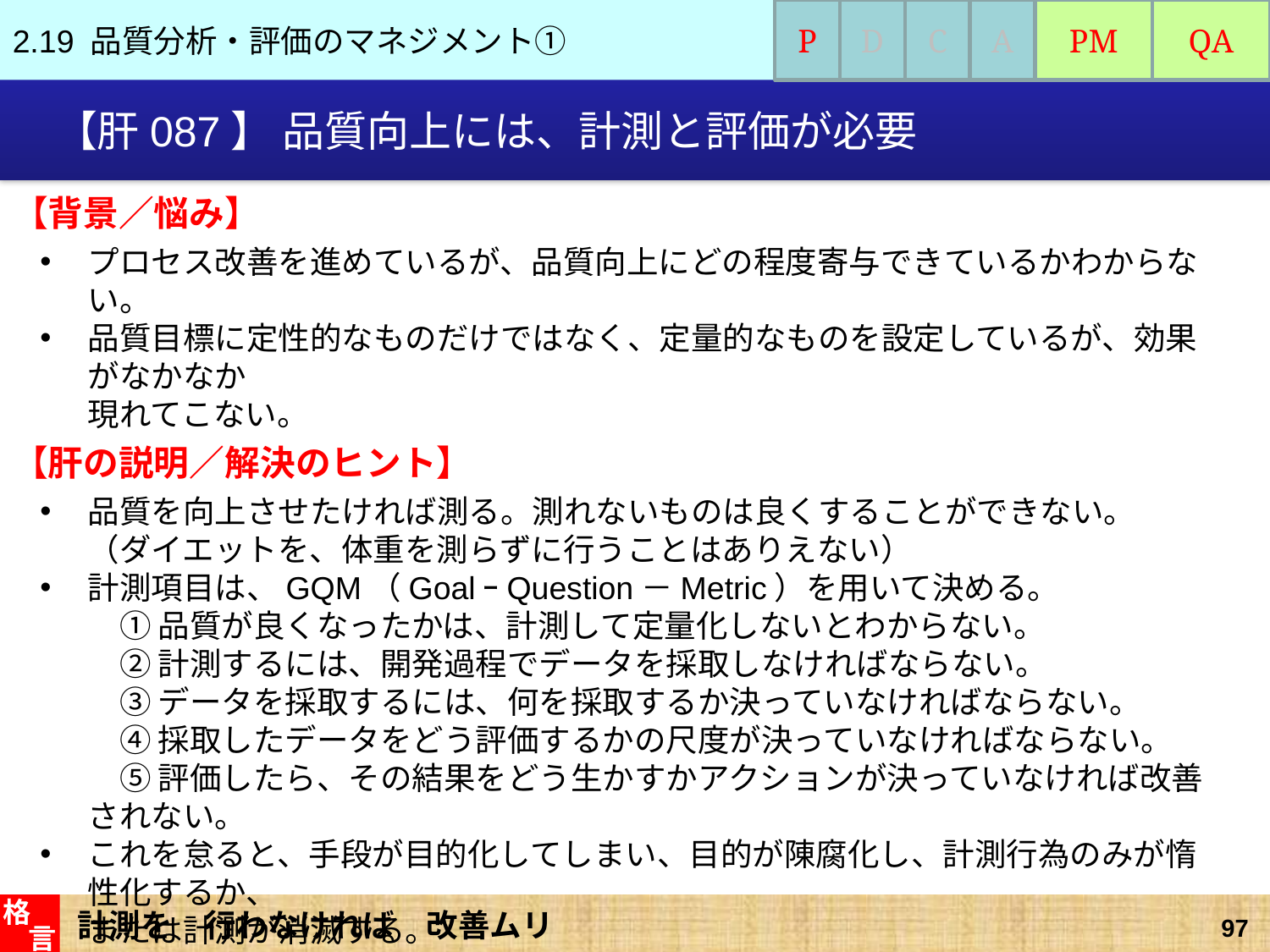

2.19 品質分析・評価のマネジメント①
P
D
C
A
PM
QA
# 【肝087】 品質向上には、計測と評価が必要
【背景／悩み】
プロセス改善を進めているが、品質向上にどの程度寄与できているかわからない。
品質目標に定性的なものだけではなく、定量的なものを設定しているが、効果がなかなか
現れてこない。
【肝の説明／解決のヒント】
品質を向上させたければ測る。測れないものは良くすることができない。
（ダイエットを、体重を測らずに行うことはありえない）
計測項目は、GQM（GoalｰQuestion－Metric）を用いて決める。
　① 品質が良くなったかは、計測して定量化しないとわからない。
　② 計測するには、開発過程でデータを採取しなければならない。
　③ データを採取するには、何を採取するか決っていなければならない。
　④ 採取したデータをどう評価するかの尺度が決っていなければならない。
　⑤ 評価したら、その結果をどう生かすかアクションが決っていなければ改善されない。
これを怠ると、手段が目的化してしまい、目的が陳腐化し、計測行為のみが惰性化するか、
または計測が消滅する。
計測を　行わなければ　改善ムリ
格
言
97